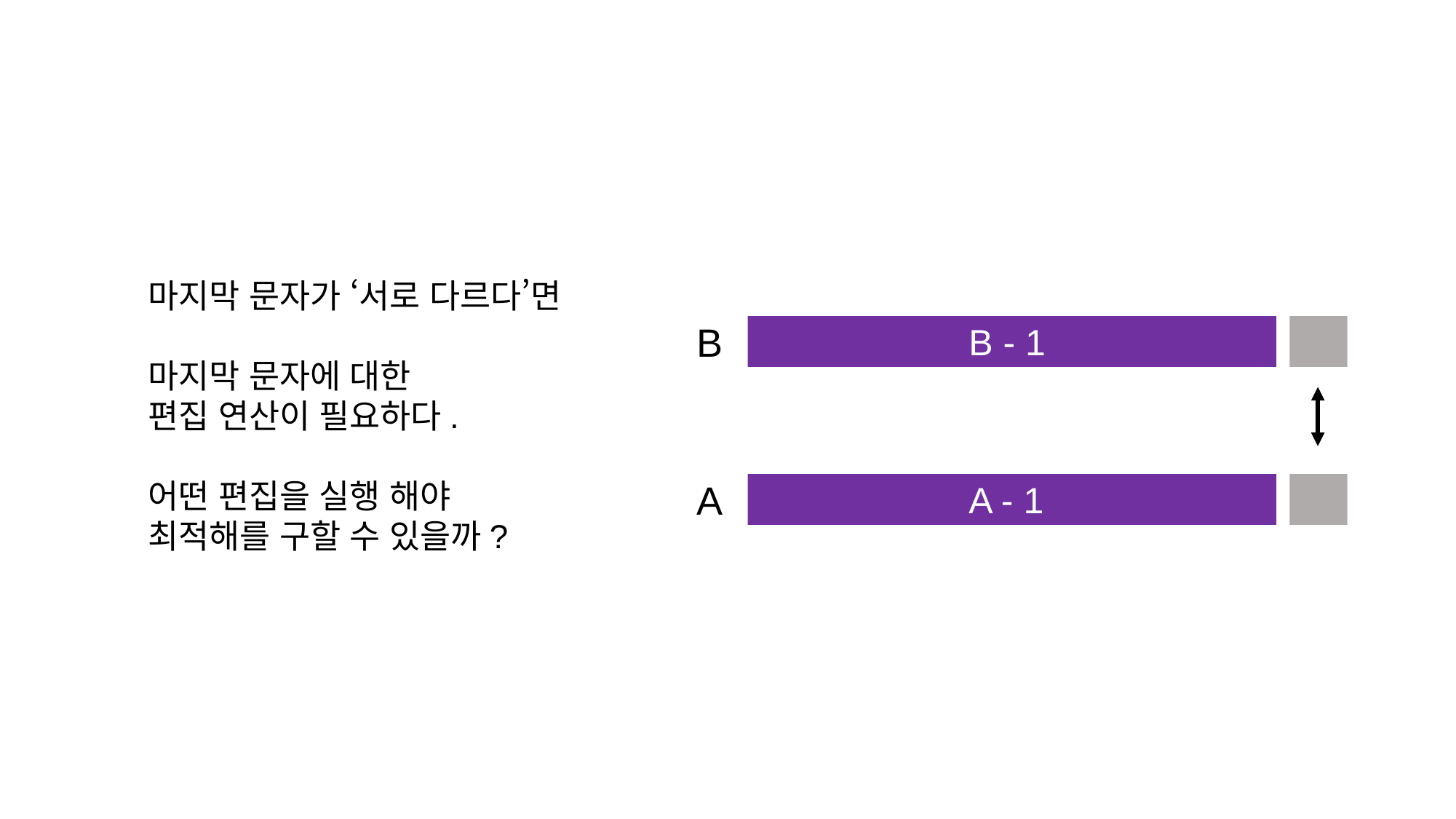

마지막 문자가 ‘서로 다르다’면

마지막 문자에 대한
편집 연산이 필요하다.

어떤 편집을 실행 해야
최적해를 구할 수 있을까?
B
B - 1

A
A - 1